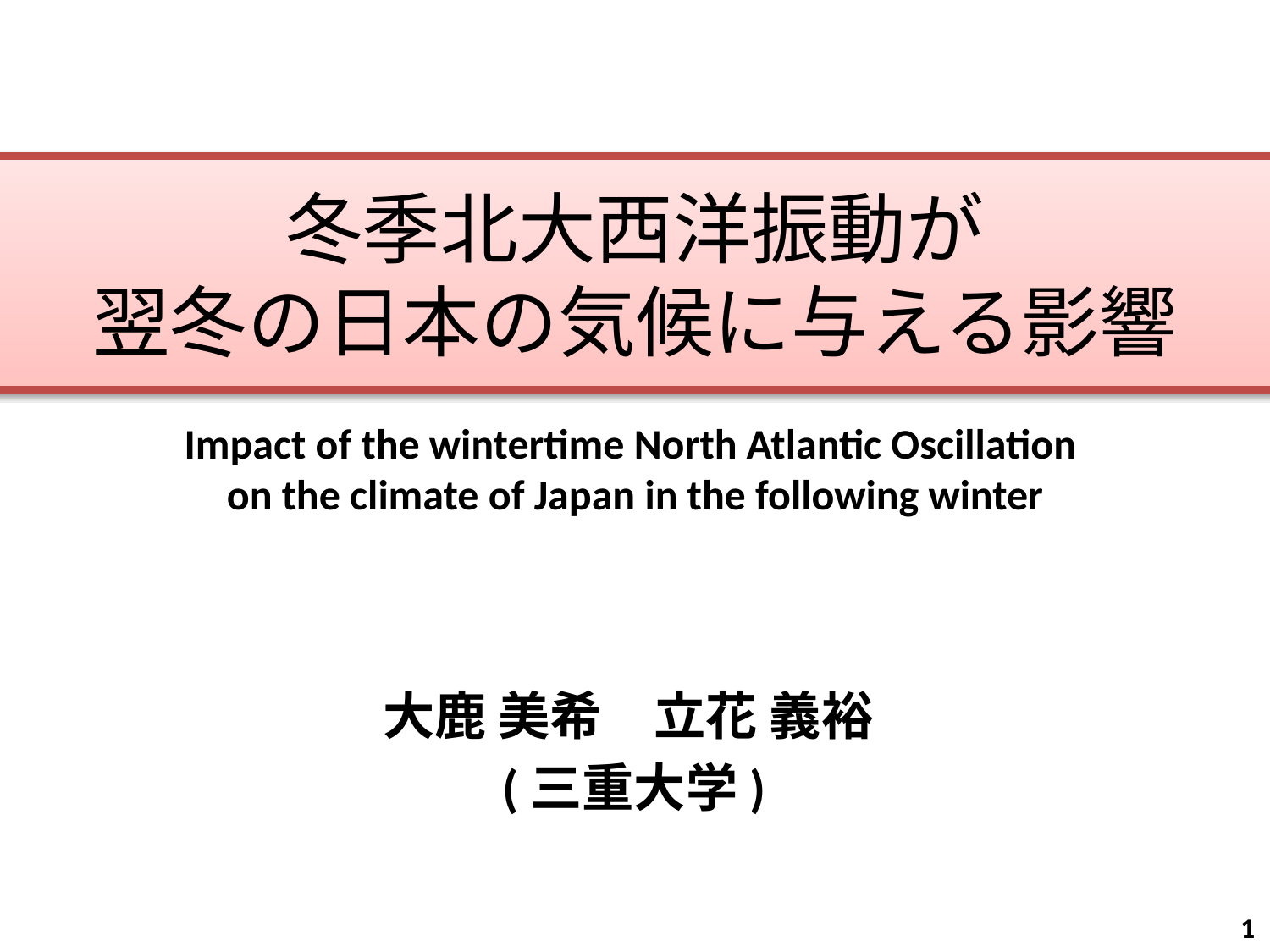

冬季北大西洋振動が
翌冬の日本の気候に与える影響
Impact of the wintertime North Atlantic Oscillation
on the climate of Japan in the following winter

大鹿 美希　立花 義裕
(三重大学)
1